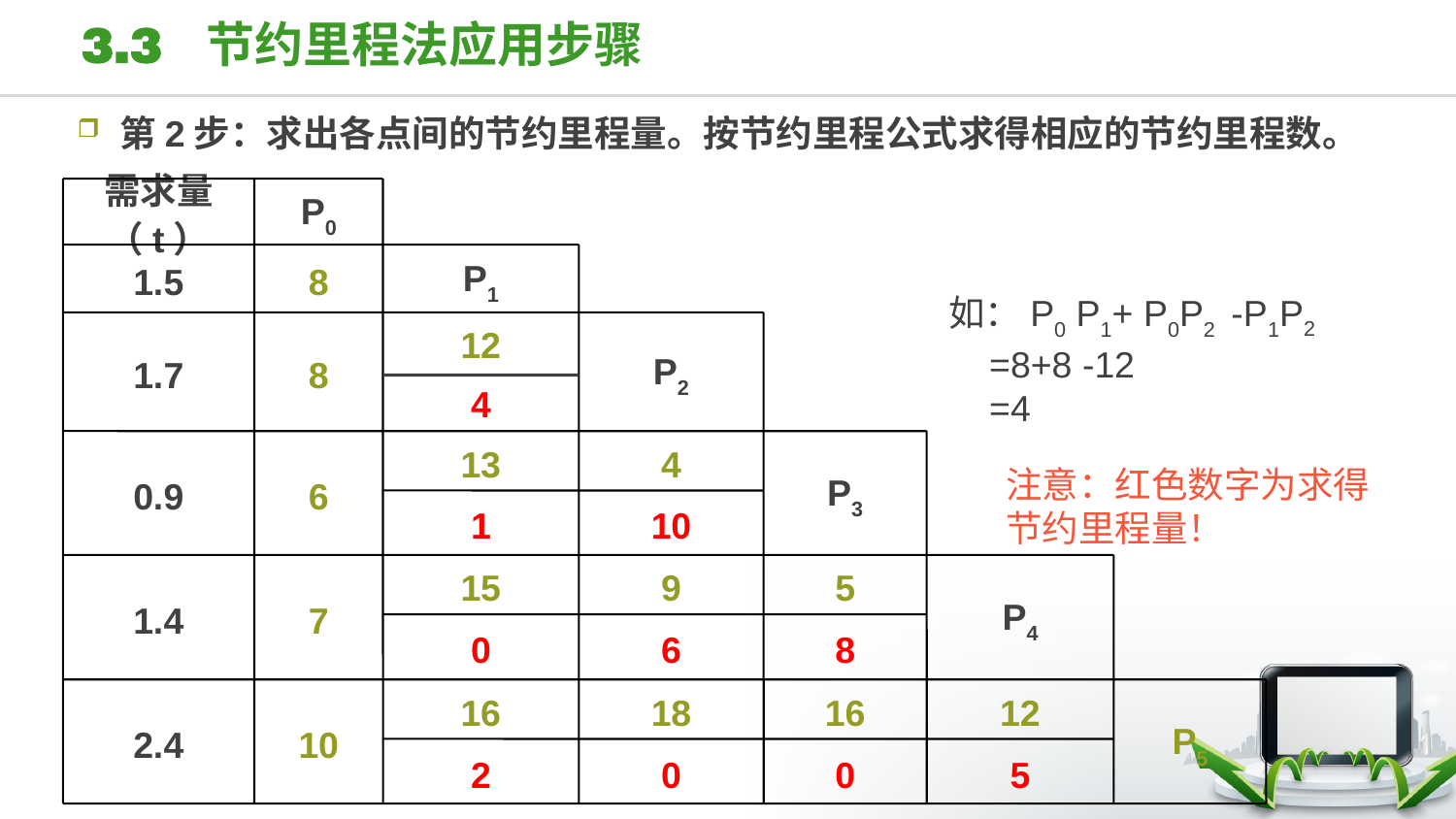

3.3  节约里程法应用步骤

第2步：求出各点间的节约里程量。按节约里程公式求得相应的节约里程数。

需求量（t）
P0

1.5

8
P1

如：P0 P1+ P0P2  -P1P2
    =8+8 -12
    =4

1.7
8
12
P2
4

0.9
6
13
4
P3

注意：红色数字为求得节约里程量！

1
10
1.4

7
P4

15
9
5

0
6
8

2.4
10
16
18
16
12
P5

2

0
0
5